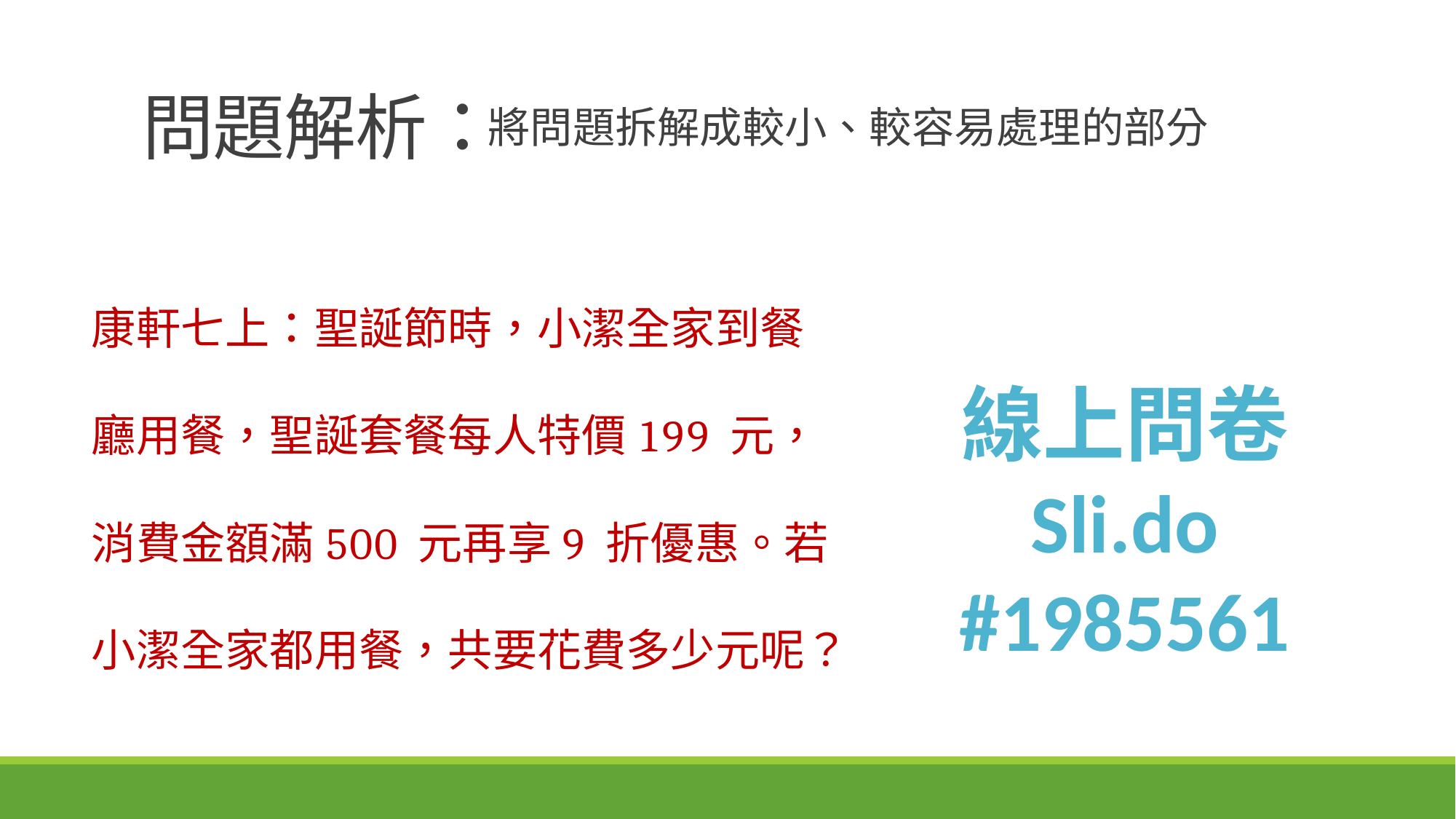

# 問題解析：
將問題拆解成較小、較容易處理的部分
康軒七上：聖誕節時，小潔全家到餐廳用餐，聖誕套餐每人特價199 元，消費金額滿500 元再享9 折優惠。若小潔全家都用餐，共要花費多少元呢？
線上問卷
Sli.do
#1985561